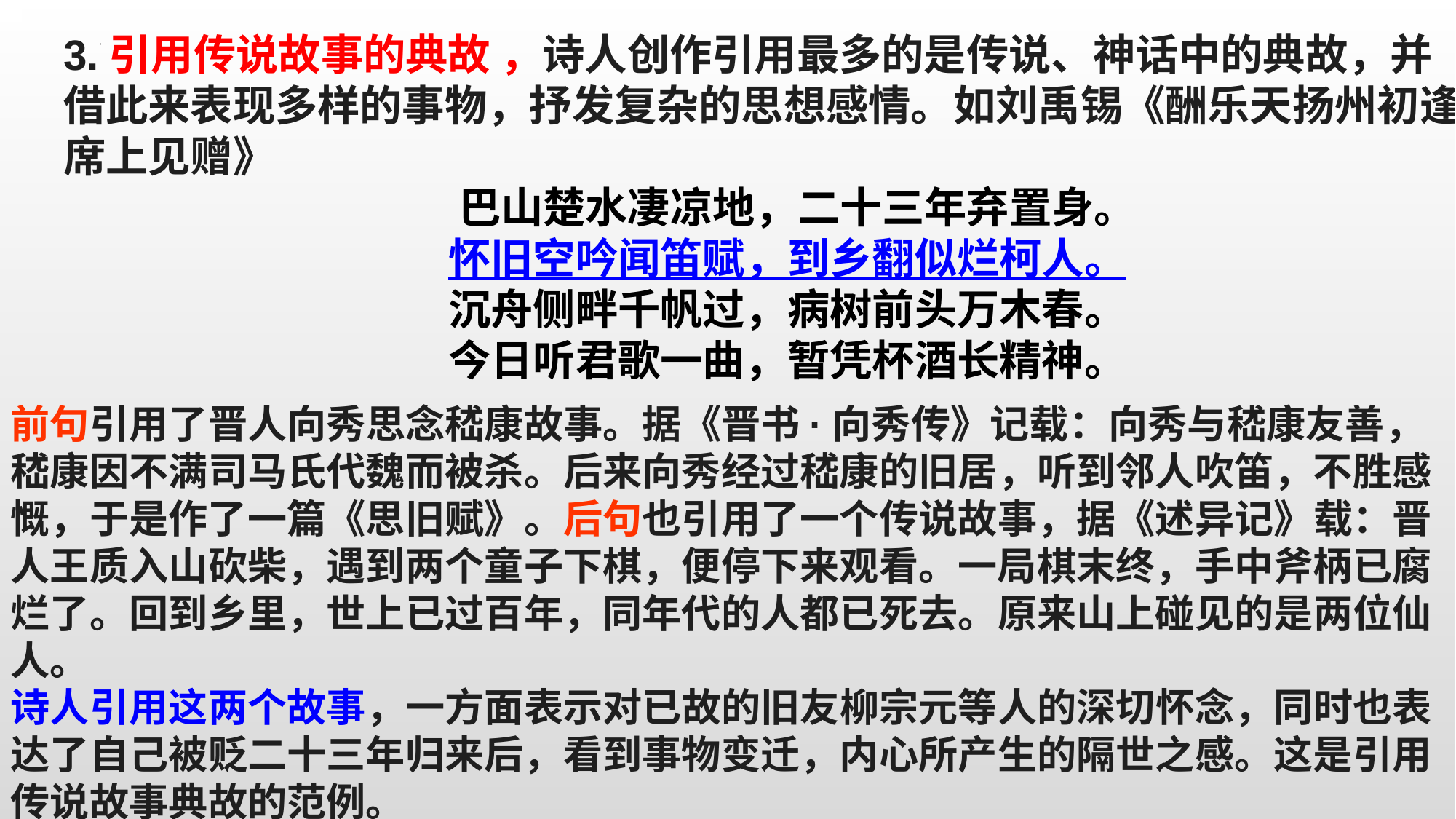

3.引用传说故事的典故 ，诗人创作引用最多的是传说、神话中的典故，并借此来表现多样的事物，抒发复杂的思想感情。如刘禹锡《酬乐天扬州初逢席上见赠》
     巴山楚水凄凉地，二十三年弃置身。
    怀旧空吟闻笛赋，到乡翻似烂柯人。
    沉舟侧畔千帆过，病树前头万木春。
    今日听君歌一曲，暂凭杯酒长精神。

前句引用了晋人向秀思念嵇康故事。据《晋书·向秀传》记载：向秀与嵇康友善，嵇康因不满司马氏代魏而被杀。后来向秀经过嵇康的旧居，听到邻人吹笛，不胜感慨，于是作了一篇《思旧赋》。后句也引用了一个传说故事，据《述异记》载：晋人王质入山砍柴，遇到两个童子下棋，便停下来观看。一局棋末终，手中斧柄已腐烂了。回到乡里，世上已过百年，同年代的人都已死去。原来山上碰见的是两位仙人。
诗人引用这两个故事，一方面表示对已故的旧友柳宗元等人的深切怀念，同时也表达了自己被贬二十三年归来后，看到事物变迁，内心所产生的隔世之感。这是引用传说故事典故的范例。